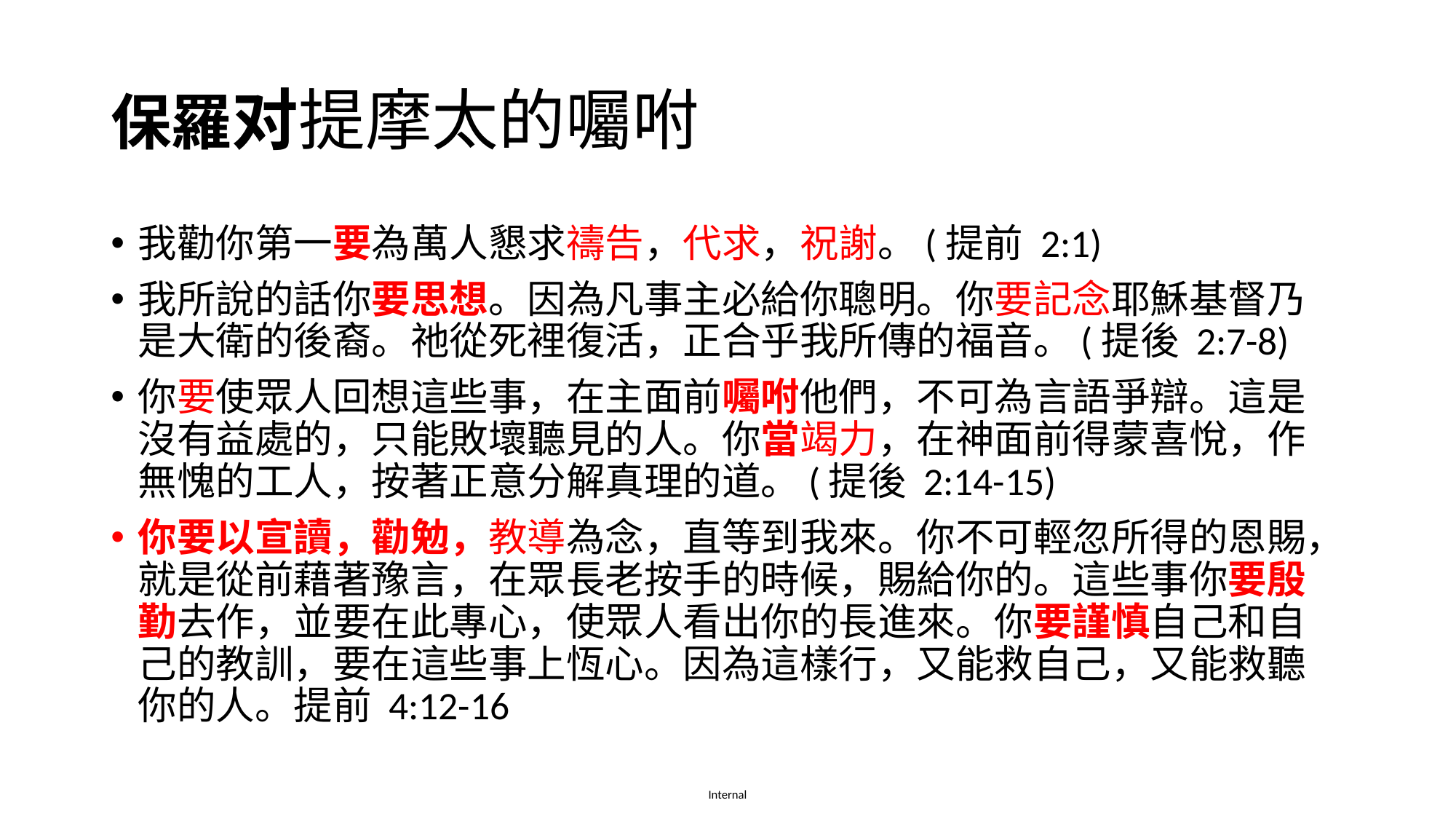

# 保羅对提摩太的囑咐
我勸你第一要為萬人懇求禱告，代求，祝謝。(提前 2:1)
我所說的話你要思想。因為凡事主必給你聰明。你要記念耶穌基督乃是大衛的後裔。祂從死裡復活，正合乎我所傳的福音。(提後 2:7-8)
你要使眾人回想這些事，在主面前囑咐他們，不可為言語爭辯。這是沒有益處的，只能敗壞聽見的人。你當竭力，在神面前得蒙喜悅，作無愧的工人，按著正意分解真理的道。(提後 2:14-15)
你要以宣讀，勸勉，教導為念，直等到我來。你不可輕忽所得的恩賜，就是從前藉著豫言，在眾長老按手的時候，賜給你的。這些事你要殷勤去作，並要在此專心，使眾人看出你的長進來。你要謹慎自己和自己的教訓，要在這些事上恆心。因為這樣行，又能救自己，又能救聽你的人。提前 4:12-16